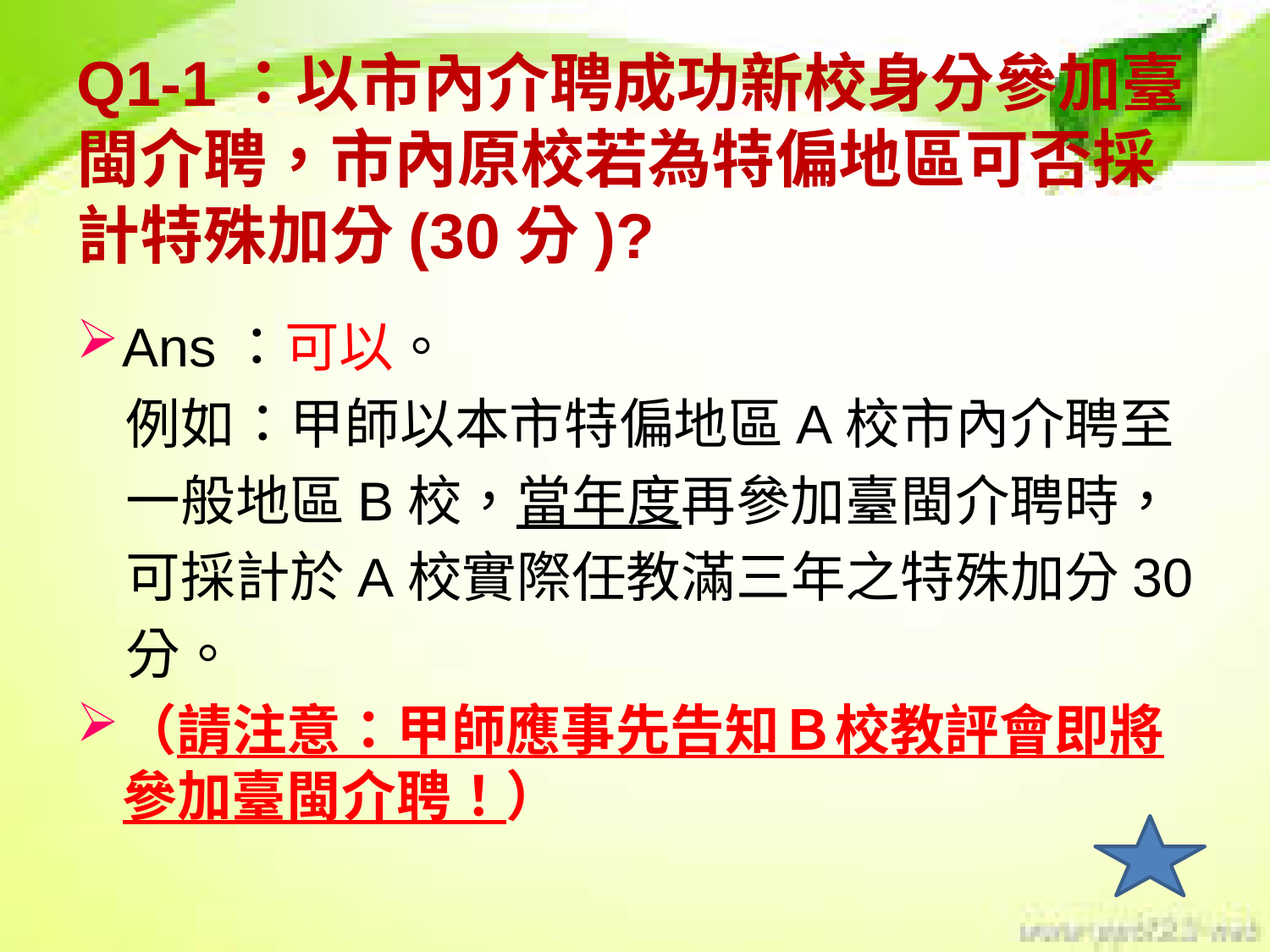

# Q1-1：以市內介聘成功新校身分參加臺閩介聘，市內原校若為特偏地區可否採計特殊加分(30分)?
Ans：可以。
   例如：甲師以本市特偏地區A校市內介聘至
   一般地區B校，當年度再參加臺閩介聘時，
   可採計於A校實際任教滿三年之特殊加分30
   分。
（請注意：甲師應事先告知Ｂ校教評會即將參加臺閩介聘！）